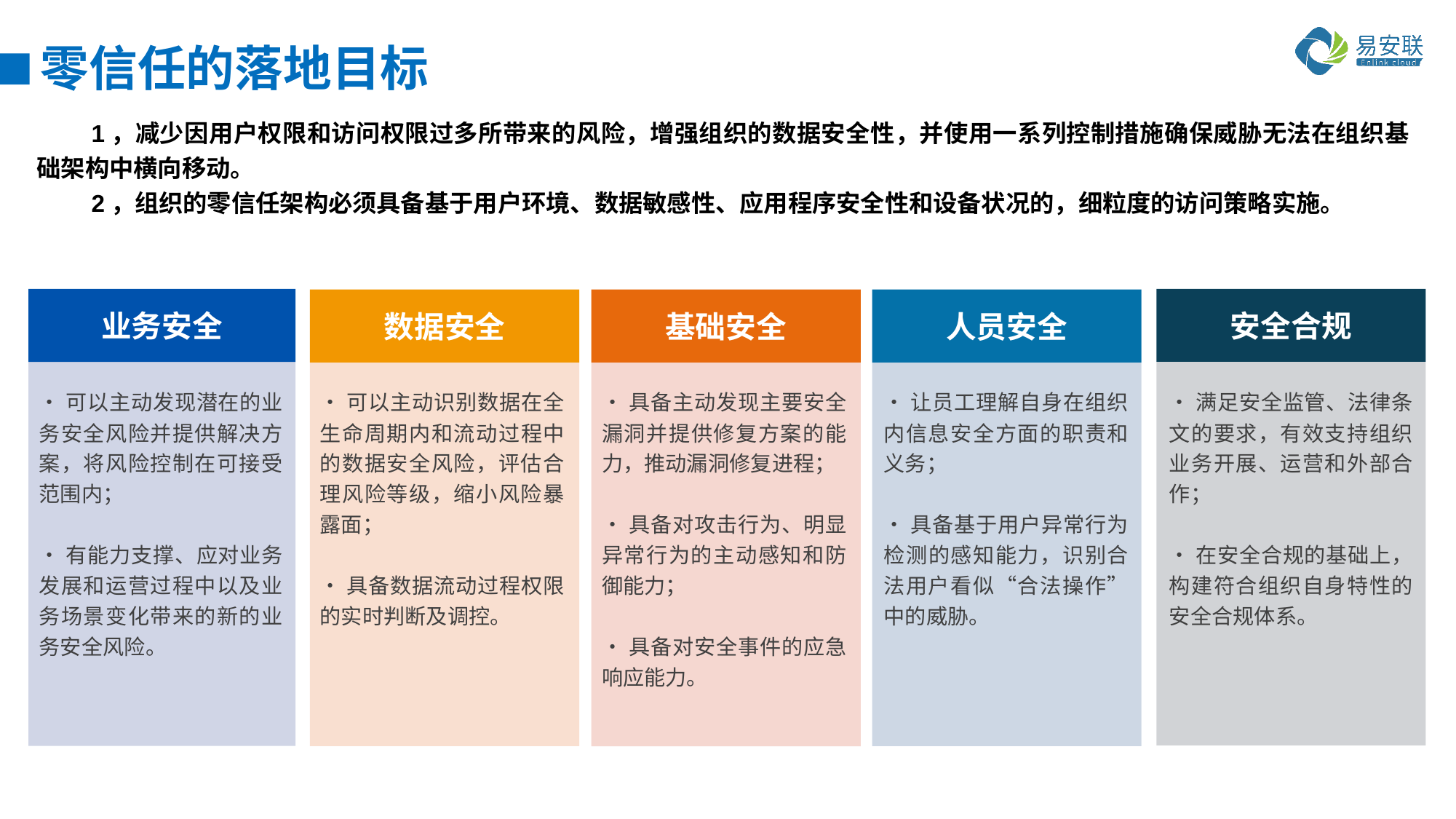

# 零信任的落地目标
1，减少因用户权限和访问权限过多所带来的风险，增强组织的数据安全性，并使用一系列控制措施确保威胁无法在组织基础架构中横向移动。
2，组织的零信任架构必须具备基于用户环境、数据敏感性、应用程序安全性和设备状况的，细粒度的访问策略实施。
业务安全

安全合规

数据安全

基础安全

人员安全

•可以主动发现潜在的业务安全风险并提供解决方案，将风险控制在可接受范围内；

•有能力支撑、应对业务发展和运营过程中以及业务场景变化带来的新的业务安全风险。
•可以主动识别数据在全生命周期内和流动过程中的数据安全风险，评估合理风险等级，缩小风险暴露面；

•具备数据流动过程权限的实时判断及调控。
•具备主动发现主要安全漏洞并提供修复方案的能力，推动漏洞修复进程；

•具备对攻击行为、明显异常行为的主动感知和防御能力；

•具备对安全事件的应急响应能力。
•让员工理解自身在组织内信息安全方面的职责和义务；

•具备基于用户异常行为检测的感知能力，识别合法用户看似“合法操作” 中的威胁。
•满足安全监管、法律条文的要求，有效支持组织业务开展、运营和外部合作；

•在安全合规的基础上，构建符合组织自身特性的安全合规体系。